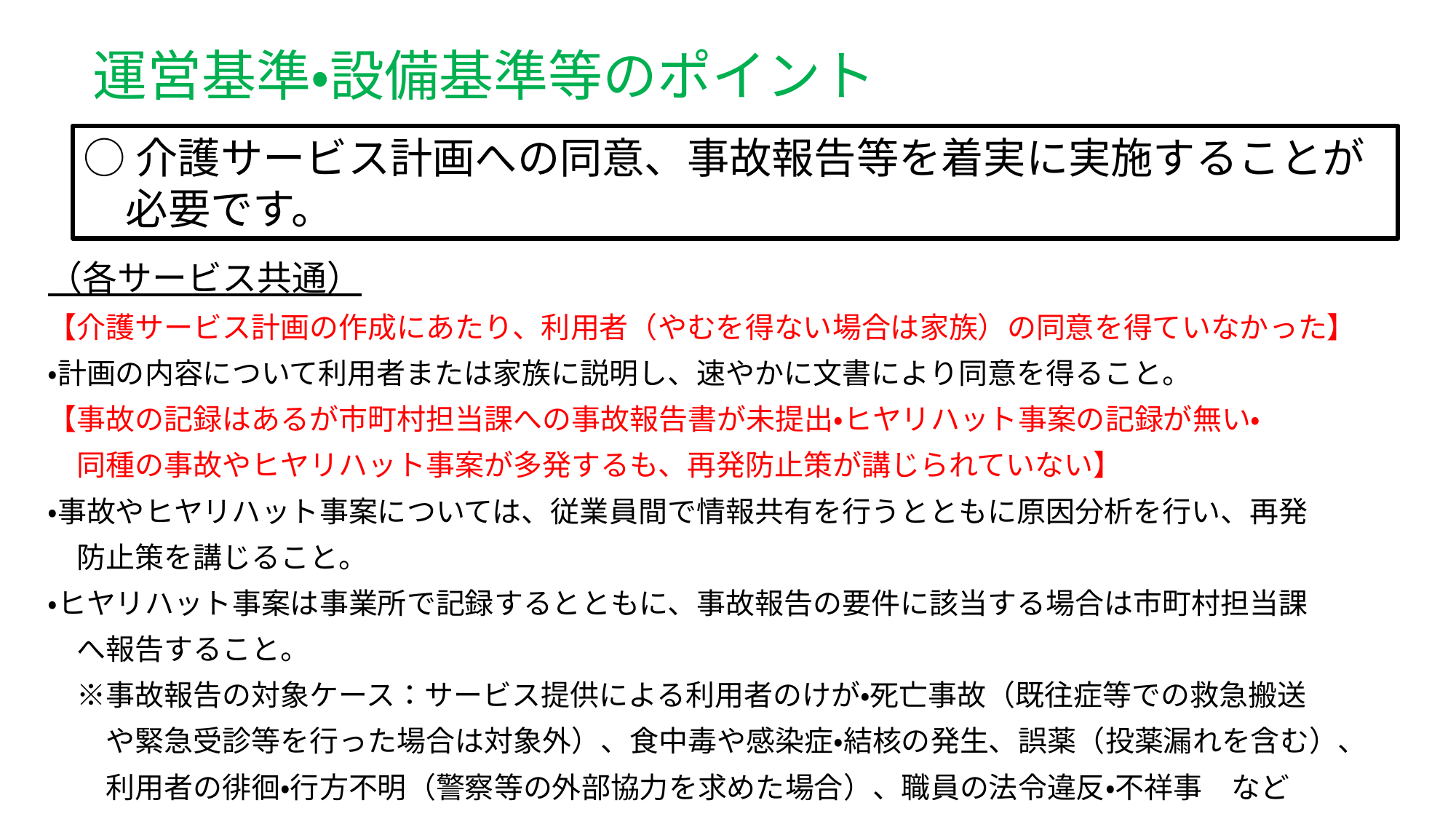

# 運営基準・設備基準等のポイント
○介護サービス計画への同意、事故報告等を着実に実施することが
　必要です。
（各サービス共通）
【介護サービス計画の作成にあたり、利用者（やむを得ない場合は家族）の同意を得ていなかった】
・計画の内容について利用者または家族に説明し、速やかに文書により同意を得ること。
【事故の記録はあるが市町村担当課への事故報告書が未提出・ヒヤリハット事案の記録が無い・
　同種の事故やヒヤリハット事案が多発するも、再発防止策が講じられていない】
・事故やヒヤリハット事案については、従業員間で情報共有を行うとともに原因分析を行い、再発
　防止策を講じること。
・ヒヤリハット事案は事業所で記録するとともに、事故報告の要件に該当する場合は市町村担当課
　へ報告すること。
　※事故報告の対象ケース：サービス提供による利用者のけが・死亡事故（既往症等での救急搬送
　　や緊急受診等を行った場合は対象外）、食中毒や感染症・結核の発生、誤薬（投薬漏れを含む）、
　　利用者の徘徊・行方不明（警察等の外部協力を求めた場合）、職員の法令違反・不祥事　など